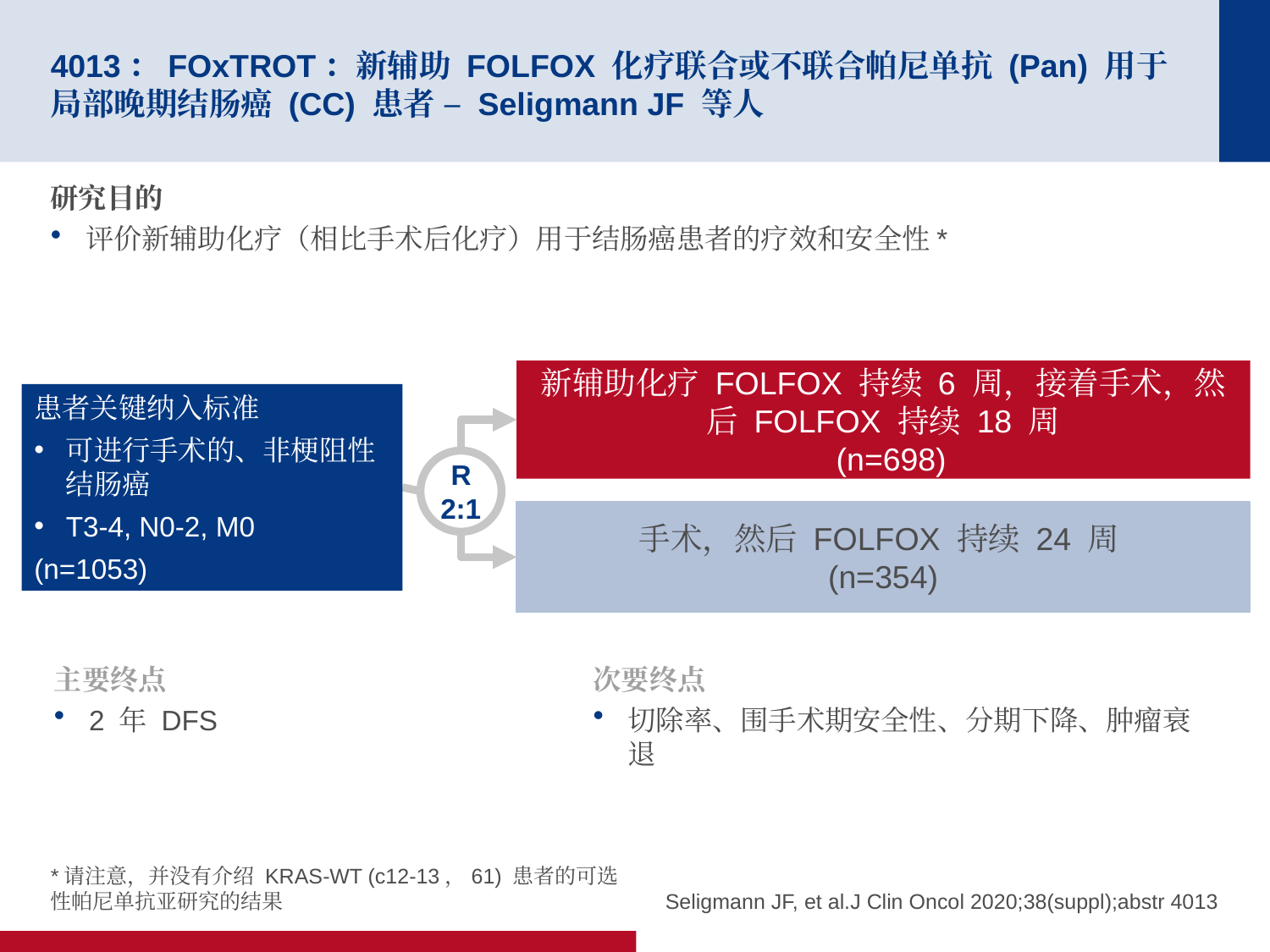

# 4013：FOxTROT：新辅助 FOLFOX 化疗联合或不联合帕尼单抗 (Pan) 用于局部晚期结肠癌 (CC) 患者 – Seligmann JF 等人
研究目的
评价新辅助化疗（相比手术后化疗）用于结肠癌患者的疗效和安全性*
新辅助化疗 FOLFOX 持续 6 周，接着手术，然后 FOLFOX 持续 18 周
 (n=698)
患者关键纳入标准
可进行手术的、非梗阻性结肠癌
T3-4, N0-2, M0
(n=1053)
R
2:1
手术，然后 FOLFOX 持续 24 周
(n=354)
主要终点
2 年 DFS

次要终点
切除率、围手术期安全性、分期下降、肿瘤衰退
*请注意，并没有介绍 KRAS-WT (c12-13，61) 患者的可选性帕尼单抗亚研究的结果
Seligmann JF, et al.J Clin Oncol 2020;38(suppl);abstr 4013